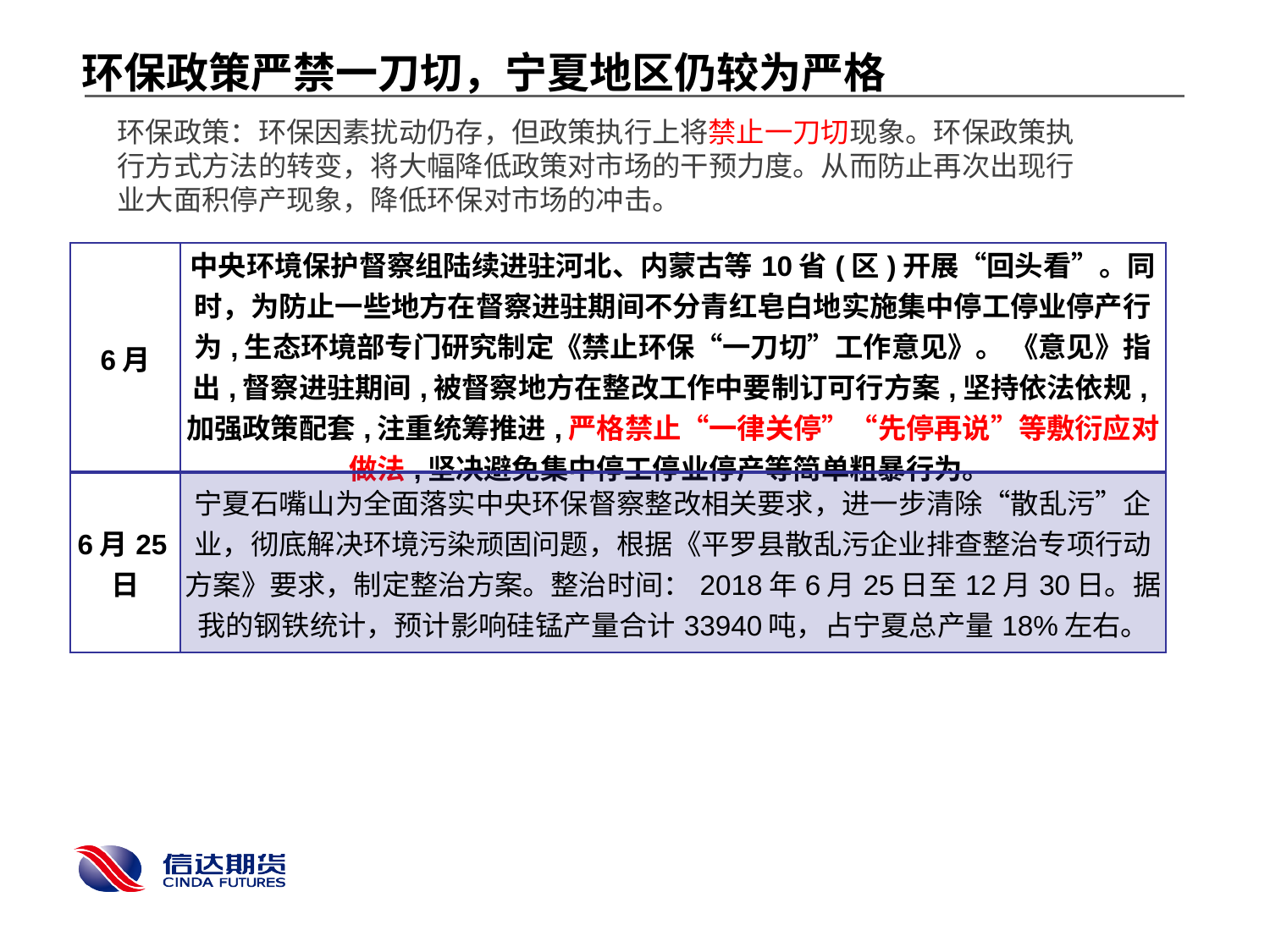

环保政策严禁一刀切，宁夏地区仍较为严格
环保政策：环保因素扰动仍存，但政策执行上将禁止一刀切现象。环保政策执行方式方法的转变，将大幅降低政策对市场的干预力度。从而防止再次出现行业大面积停产现象，降低环保对市场的冲击。
| 6月 | 中央环境保护督察组陆续进驻河北、内蒙古等10省(区)开展“回头看”。同时，为防止一些地方在督察进驻期间不分青红皂白地实施集中停工停业停产行为,生态环境部专门研究制定《禁止环保“一刀切”工作意见》。 《意见》指出,督察进驻期间,被督察地方在整改工作中要制订可行方案,坚持依法依规,加强政策配套,注重统筹推进,严格禁止“一律关停”“先停再说”等敷衍应对做法,坚决避免集中停工停业停产等简单粗暴行为。 |
| --- | --- |
| 6月25日 | 宁夏石嘴山为全面落实中央环保督察整改相关要求，进一步清除“散乱污”企业，彻底解决环境污染顽固问题，根据《平罗县散乱污企业排查整治专项行动方案》要求，制定整治方案。整治时间：2018年6月25日至12月30日。据我的钢铁统计，预计影响硅锰产量合计33940吨，占宁夏总产量18%左右。 |